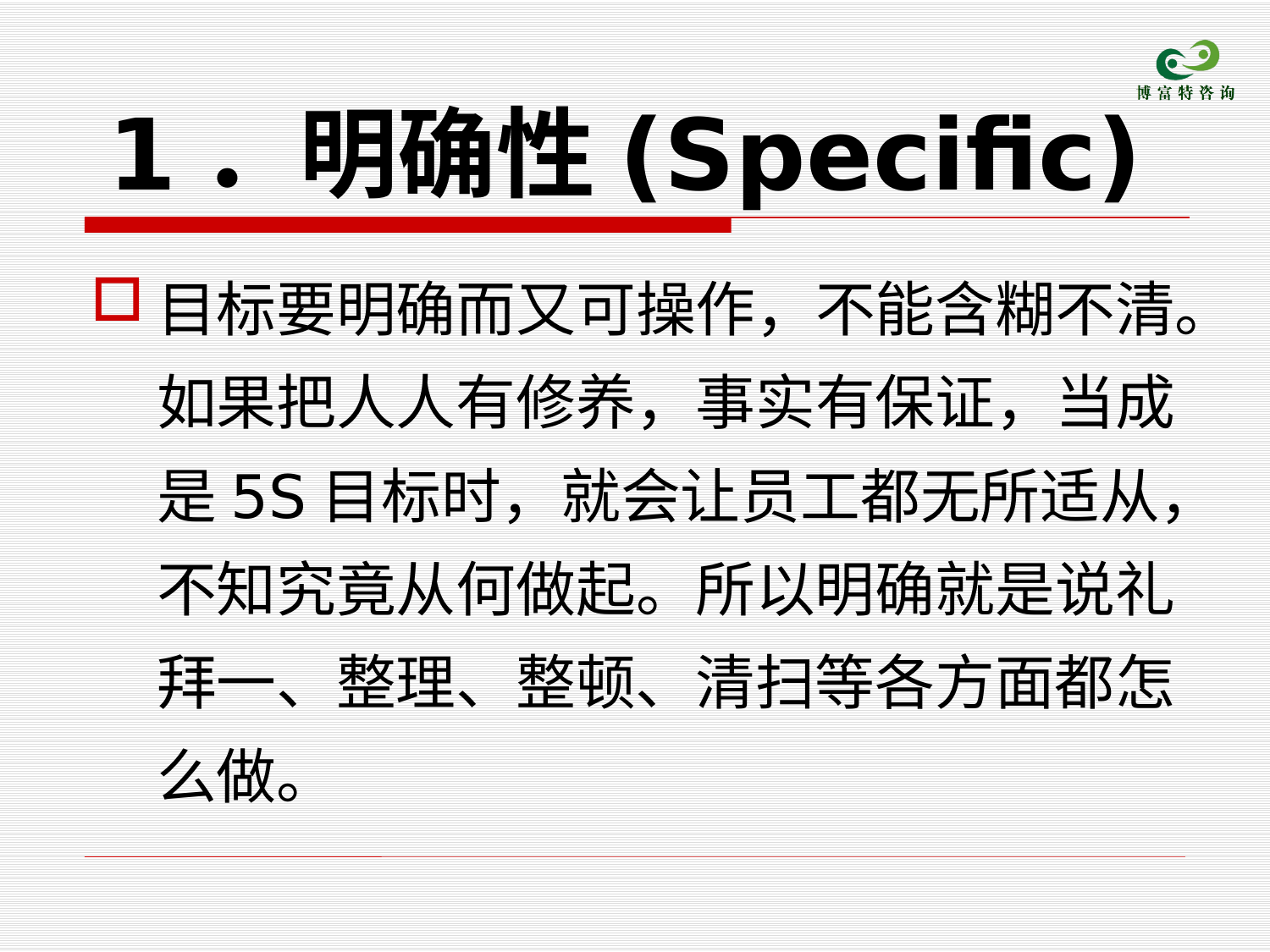

# 1．明确性(Specific)
目标要明确而又可操作，不能含糊不清。如果把人人有修养，事实有保证，当成是5S目标时，就会让员工都无所适从，不知究竟从何做起。所以明确就是说礼拜一、整理、整顿、清扫等各方面都怎么做。
349